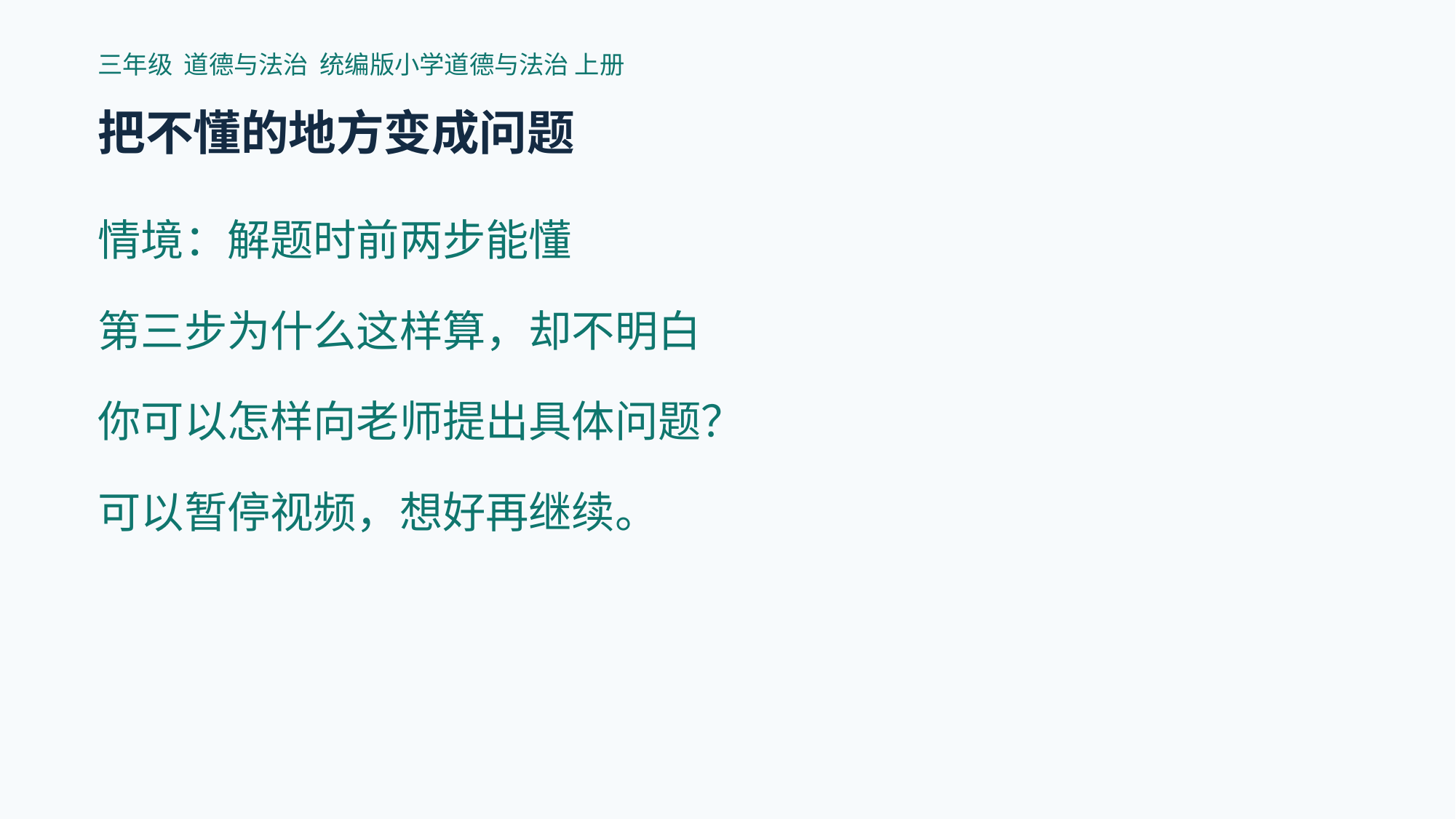

三年级  道德与法治  统编版小学道德与法治 上册
把不懂的地方变成问题
情境：解题时前两步能懂
第三步为什么这样算，却不明白
你可以怎样向老师提出具体问题？
可以暂停视频，想好再继续。